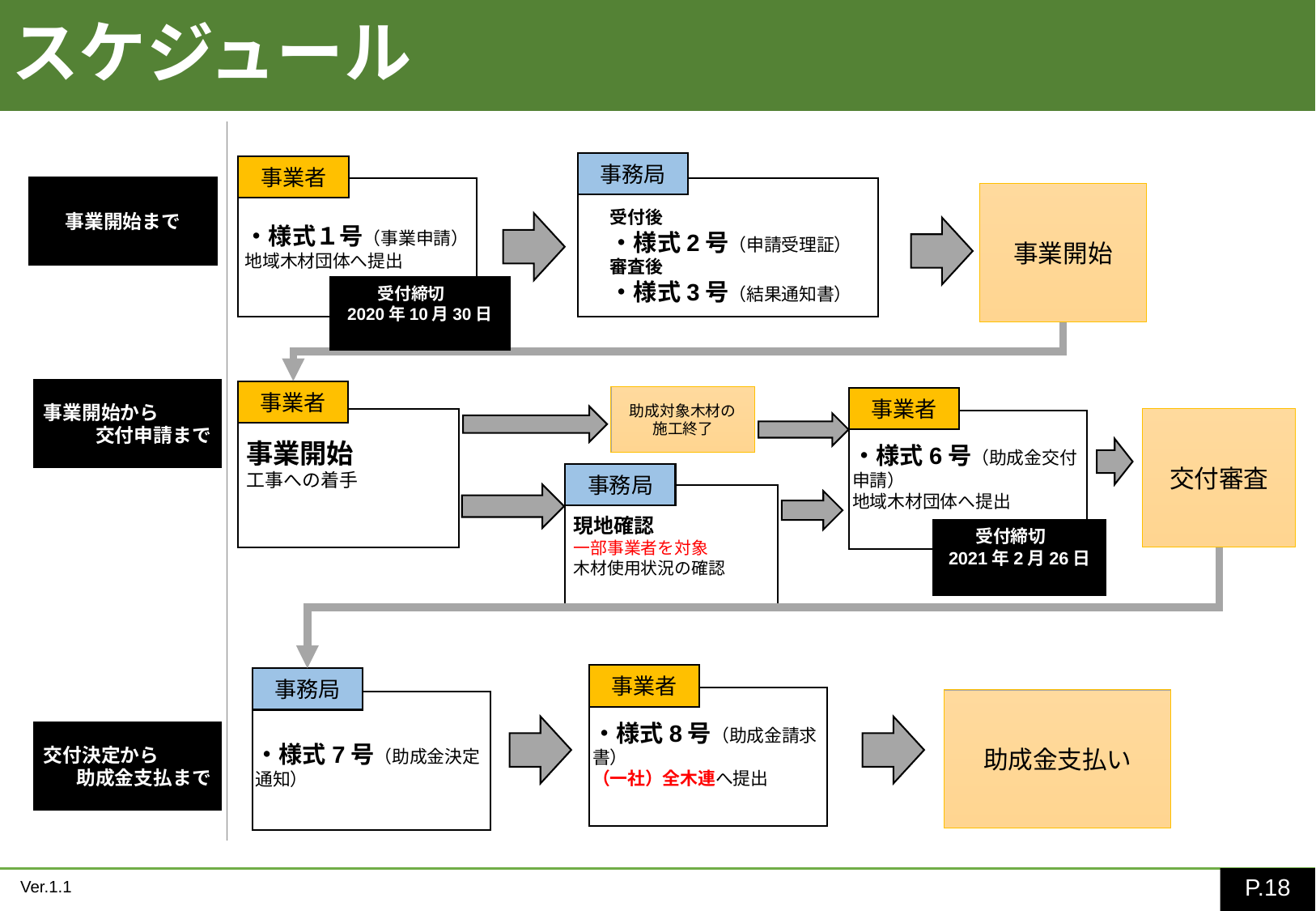

スケジュール

事務局
事業者
事業開始まで

事業開始
・様式１号（事業申請）
地域木材団体へ提出
受付後
・様式2号（申請受理証）
審査後
・様式3号（結果通知書）

受付締切
2020年10月30日
事業開始から
交付申請まで
事業者
助成対象木材の施工終了
事業者

交付審査

事業開始
工事への着手

・様式6号（助成金交付申請）
地域木材団体へ提出

事務局

現地確認
一部事業者を対象
木材使用状況の確認

受付締切
2021年2月26日
事業者
事務局

助成金支払い

・様式8号（助成金請求書）
（一社）全木連へ提出
・様式7号（助成金決定通知）

交付決定から
助成金支払まで